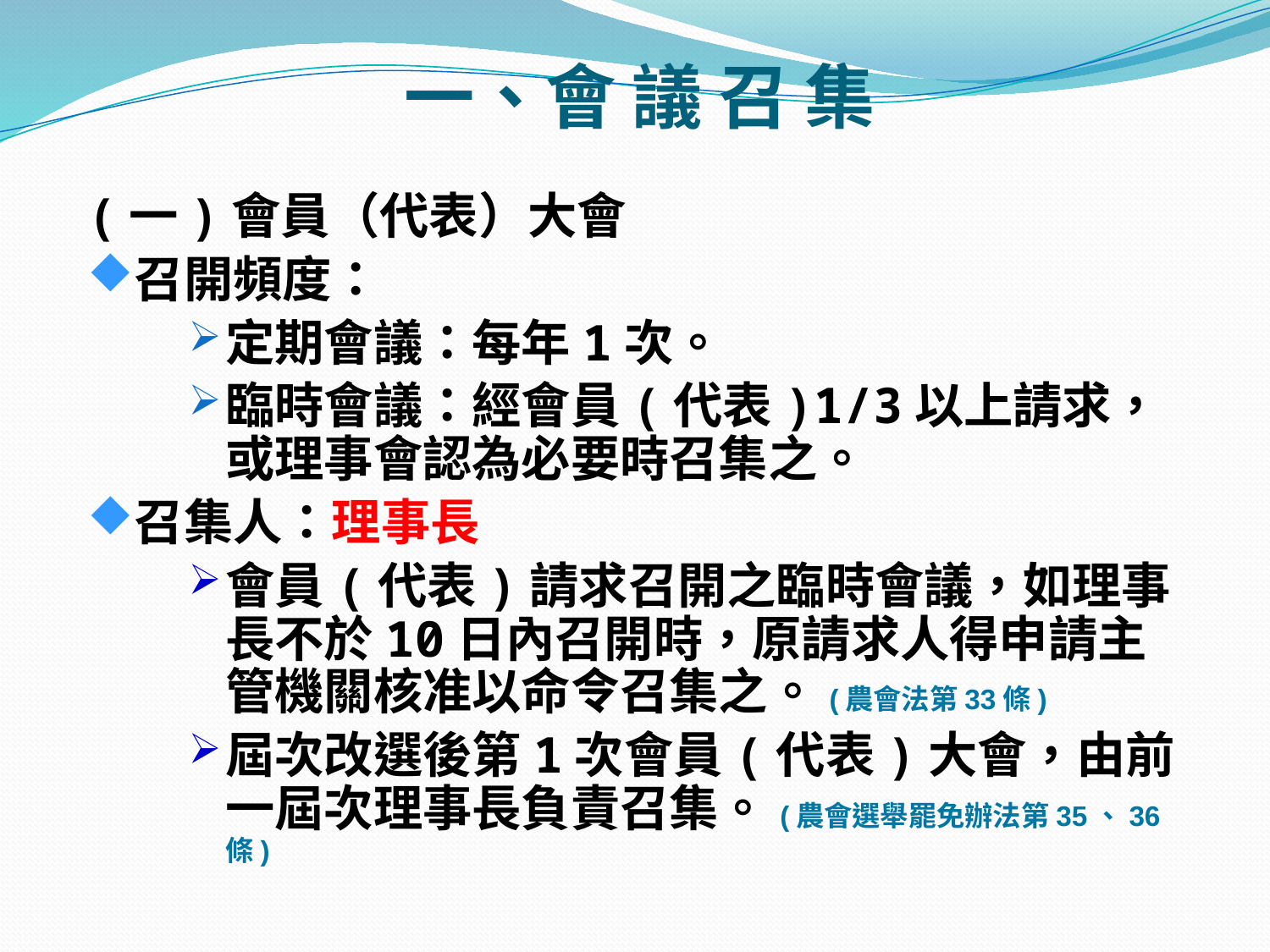

# 一、會 議 召 集
(一)會員（代表）大會
召開頻度：
定期會議：每年1次。
臨時會議：經會員(代表)1/3以上請求，或理事會認為必要時召集之。
召集人：理事長
會員(代表)請求召開之臨時會議，如理事長不於10日內召開時，原請求人得申請主管機關核准以命令召集之。(農會法第33條)
屆次改選後第1次會員(代表)大會，由前一屆次理事長負責召集。(農會選舉罷免辦法第35、36條)